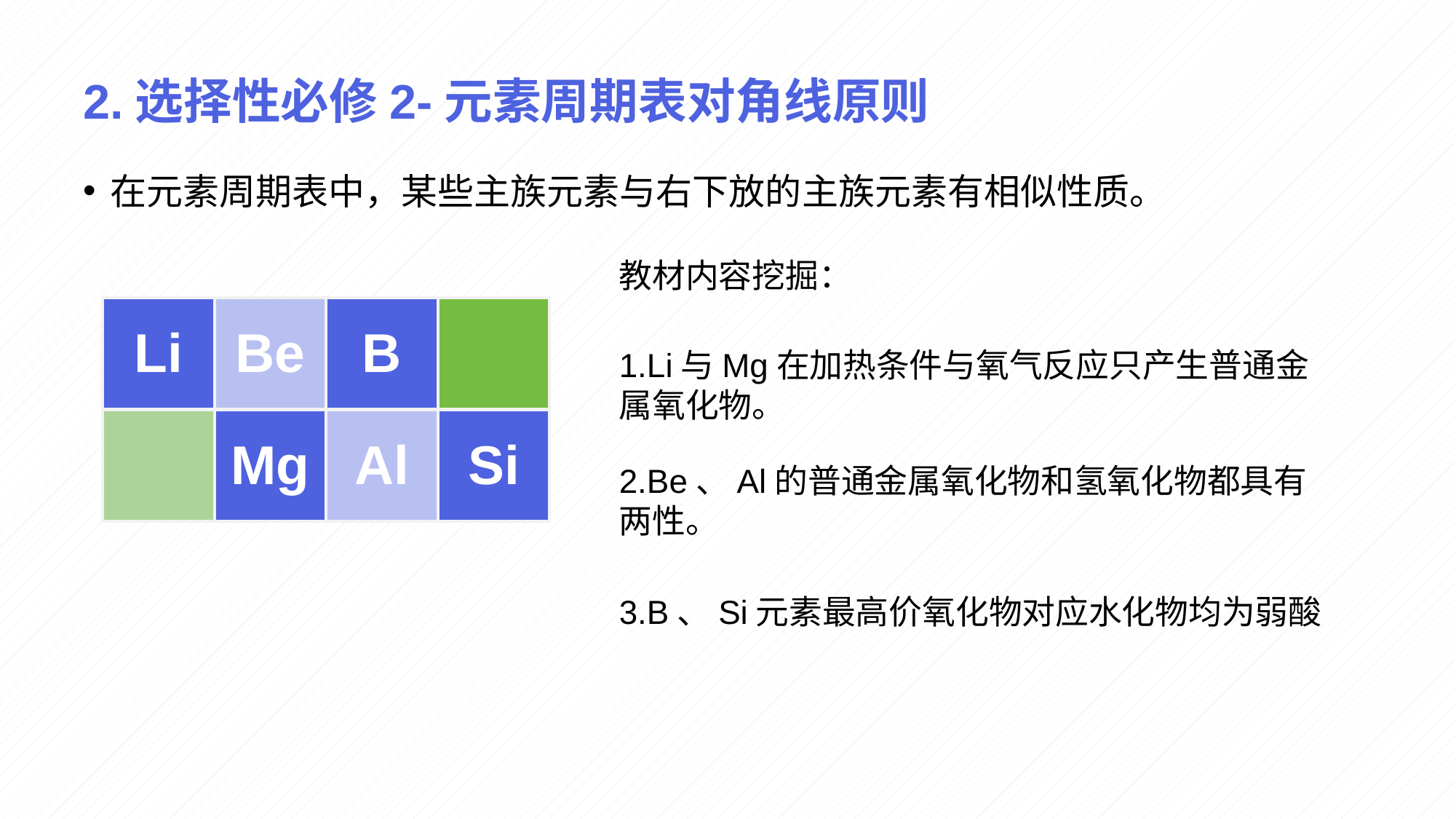

# 2.选择性必修2-元素周期表对角线原则
在元素周期表中，某些主族元素与右下放的主族元素有相似性质。
教材内容挖掘：
| Li | Be | B |  |
| --- | --- | --- | --- |
|  | Mg | Al | Si |
1.Li与Mg在加热条件与氧气反应只产生普通金属氧化物。
2.Be、Al的普通金属氧化物和氢氧化物都具有两性。
3.B、Si元素最高价氧化物对应水化物均为弱酸